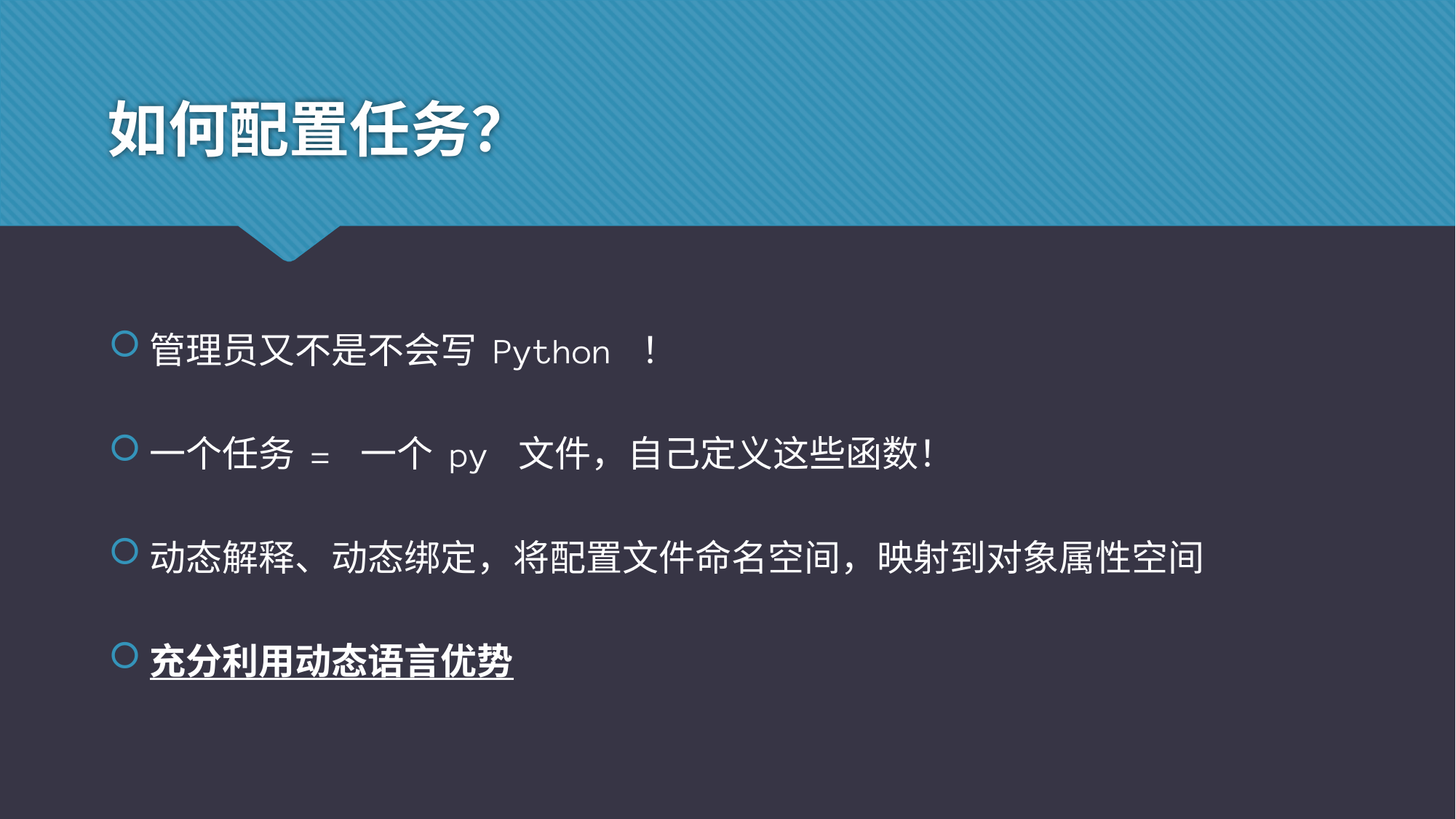

# 如何配置任务？
管理员又不是不会写 Python ！
一个任务 = 一个 py 文件，自己定义这些函数！
动态解释、动态绑定，将配置文件命名空间，映射到对象属性空间
充分利用动态语言优势